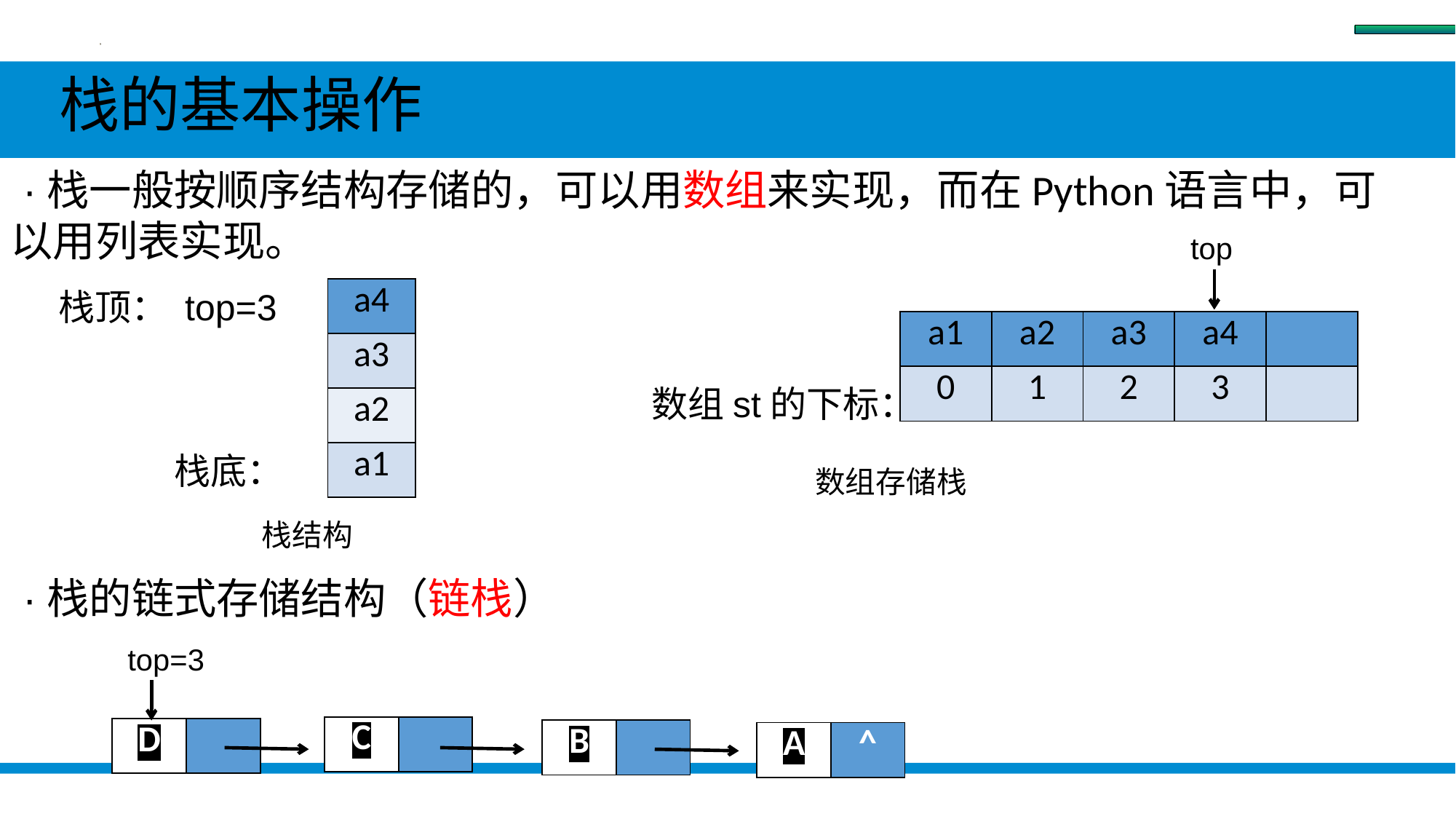

栈

  栈的基本操作
 ·栈一般按顺序结构存储的，可以用数组来实现，而在Python语言中，可以用列表实现。
top
栈顶： top=3
| a4 |
| --- |
| a3 |
| a2 |
| a1 |
| a1 | a2 | a3 | a4 |  |
| --- | --- | --- | --- | --- |
| 0 | 1 | 2 | 3 |  |
数组st的下标：
栈底：
数组存储栈
栈结构
 ·栈的链式存储结构（链栈）
top=3
| C |  |
| --- | --- |
| D |  |
| --- | --- |
| B |  |
| --- | --- |
| A | ^ |
| --- | --- |
#